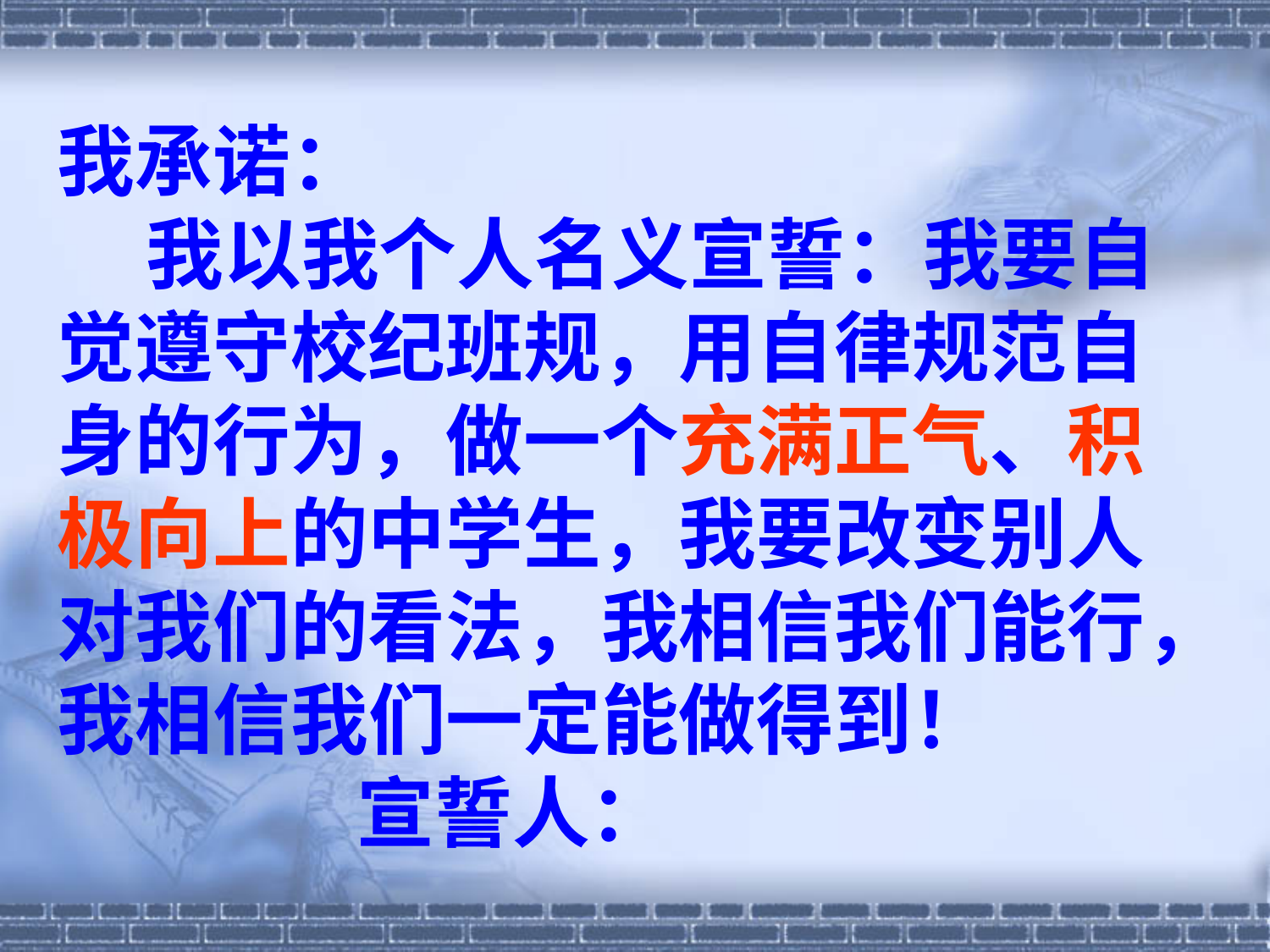

我承诺：
    我以我个人名义宣誓：我要自觉遵守校纪班规，用自律规范自身的行为，做一个充满正气、积极向上的中学生，我要改变别人对我们的看法，我相信我们能行，我相信我们一定能做得到！
                宣誓人：